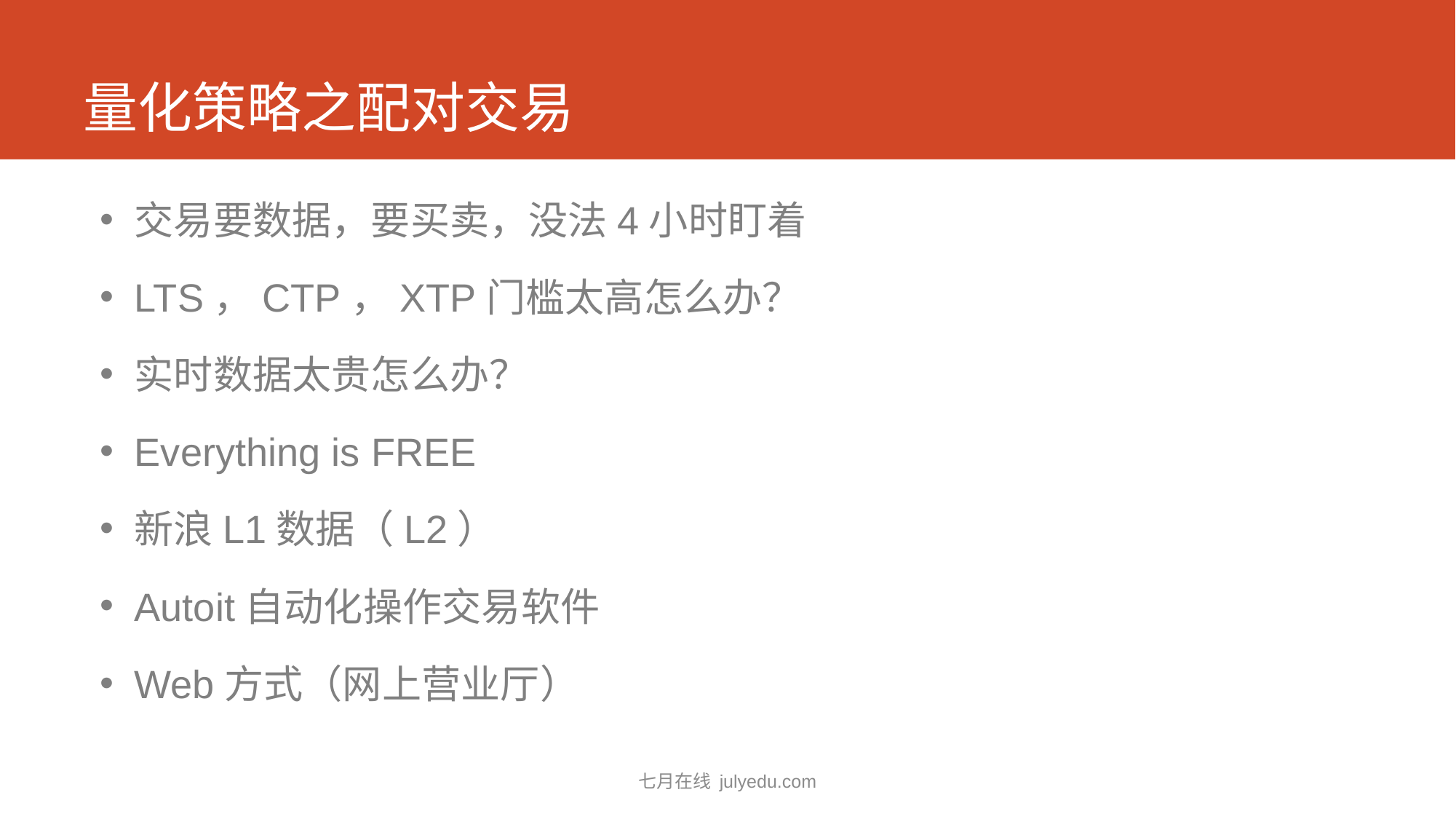

# 量化策略之配对交易
交易要数据，要买卖，没法4小时盯着
LTS，CTP，XTP门槛太高怎么办？
实时数据太贵怎么办？
Everything is FREE
新浪L1数据（L2）
Autoit自动化操作交易软件
Web方式（网上营业厅）
七月在线 julyedu.com